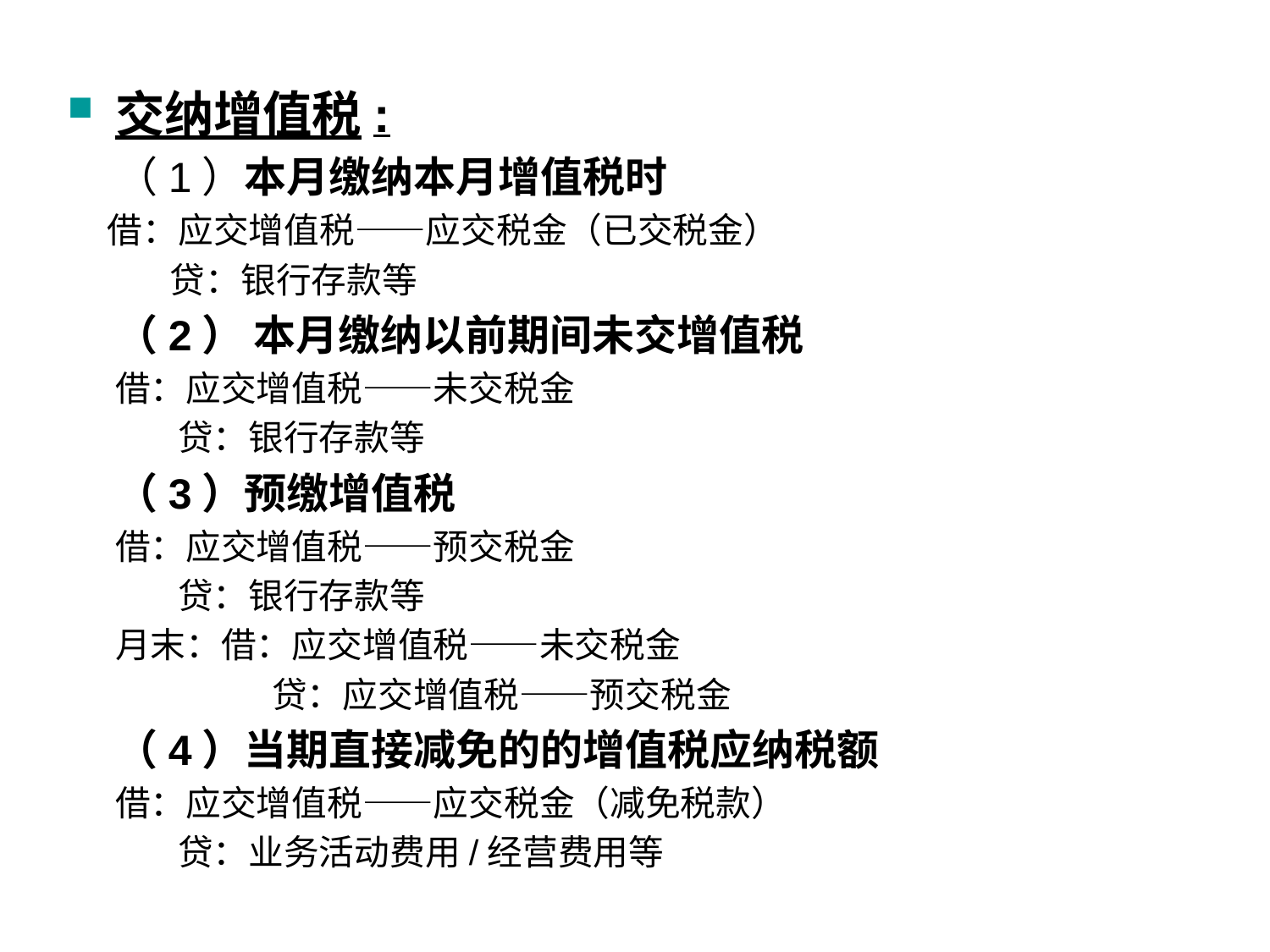

#
交纳增值税:
    （1）本月缴纳本月增值税时
    借：应交增值税——应交税金（已交税金）
            贷：银行存款等
    （2） 本月缴纳以前期间未交增值税
     借：应交增值税——未交税金
             贷：银行存款等
    （3）预缴增值税
     借：应交增值税——预交税金
             贷：银行存款等
     月末：借：应交增值税——未交税金
                         贷：应交增值税——预交税金
    （4）当期直接减免的的增值税应纳税额
     借：应交增值税——应交税金（减免税款）
             贷：业务活动费用/经营费用等

157